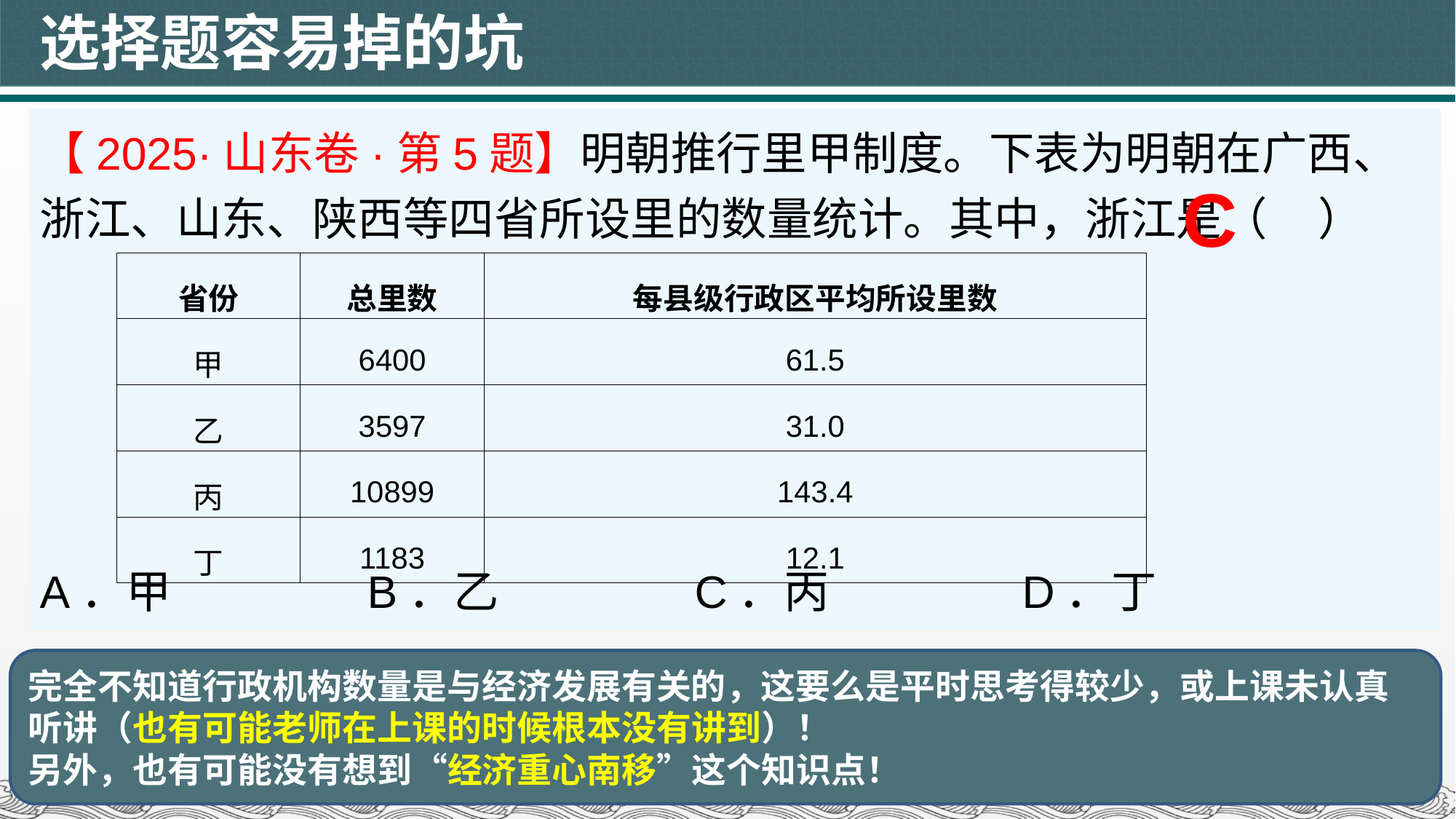

# 选择题容易掉的坑
【2025·山东卷·第5题】明朝推行里甲制度。下表为明朝在广西、浙江、山东、陕西等四省所设里的数量统计。其中，浙江是（     ）

A．甲		B．乙		C．丙		D．丁
C
| 省份 | 总里数 | 每县级行政区平均所设里数 |
| --- | --- | --- |
| 甲 | 6400 | 61.5 |
| 乙 | 3597 | 31.0 |
| 丙 | 10899 | 143.4 |
| 丁 | 1183 | 12.1 |
完全不知道行政机构数量是与经济发展有关的，这要么是平时思考得较少，或上课未认真听讲（也有可能老师在上课的时候根本没有讲到）！
另外，也有可能没有想到“经济重心南移”这个知识点！